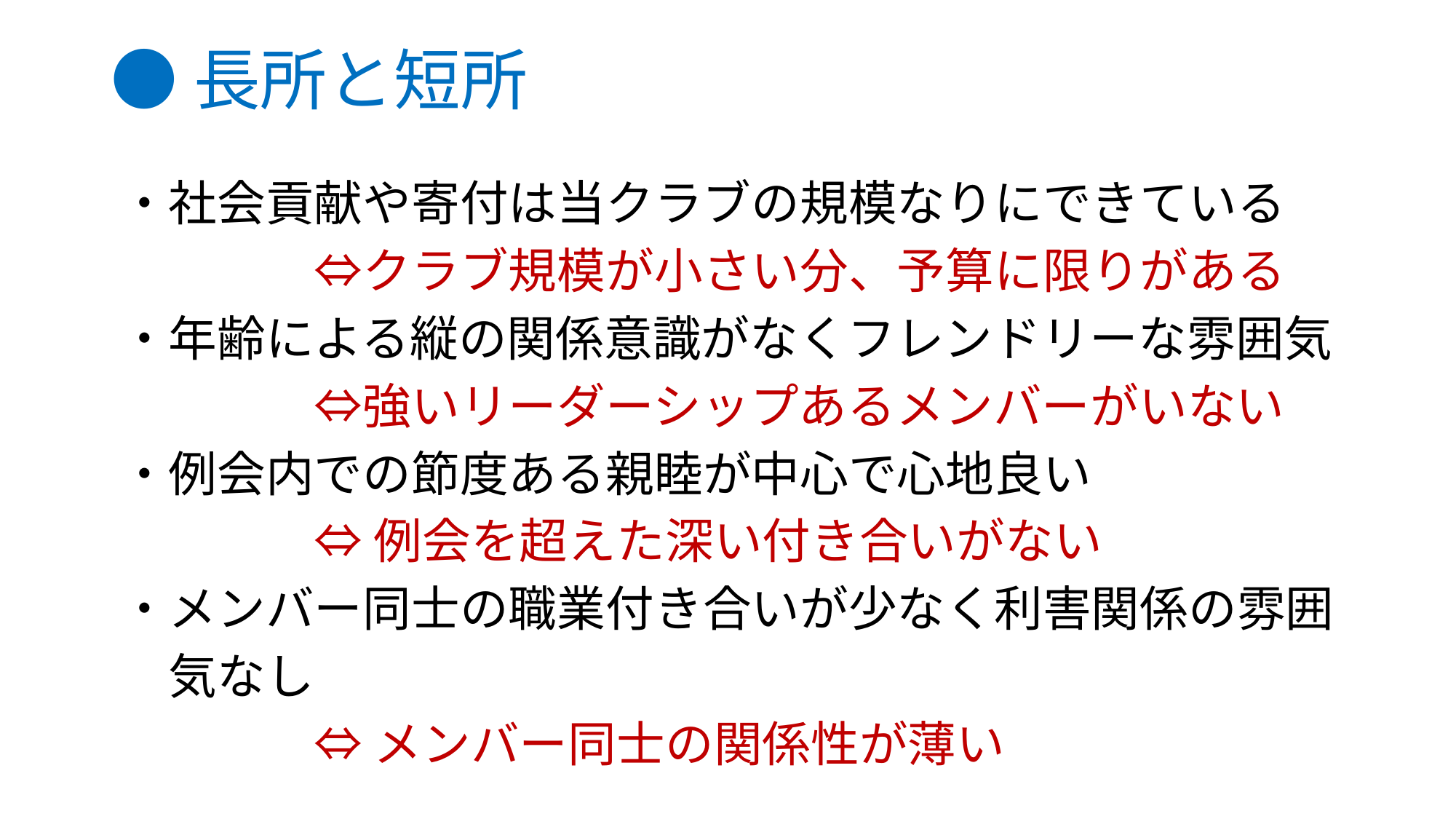

# ●長所と短所
・社会貢献や寄付は当クラブの規模なりにできている
　　　　⇔クラブ規模が小さい分、予算に限りがある
・年齢による縦の関係意識がなくフレンドリーな雰囲気
　　　　⇔強いリーダーシップあるメンバーがいない
・例会内での節度ある親睦が中心で心地良い
　　　　⇔ 例会を超えた深い付き合いがない
・メンバー同士の職業付き合いが少なく利害関係の雰囲
　気なし
　　　　⇔ メンバー同士の関係性が薄い